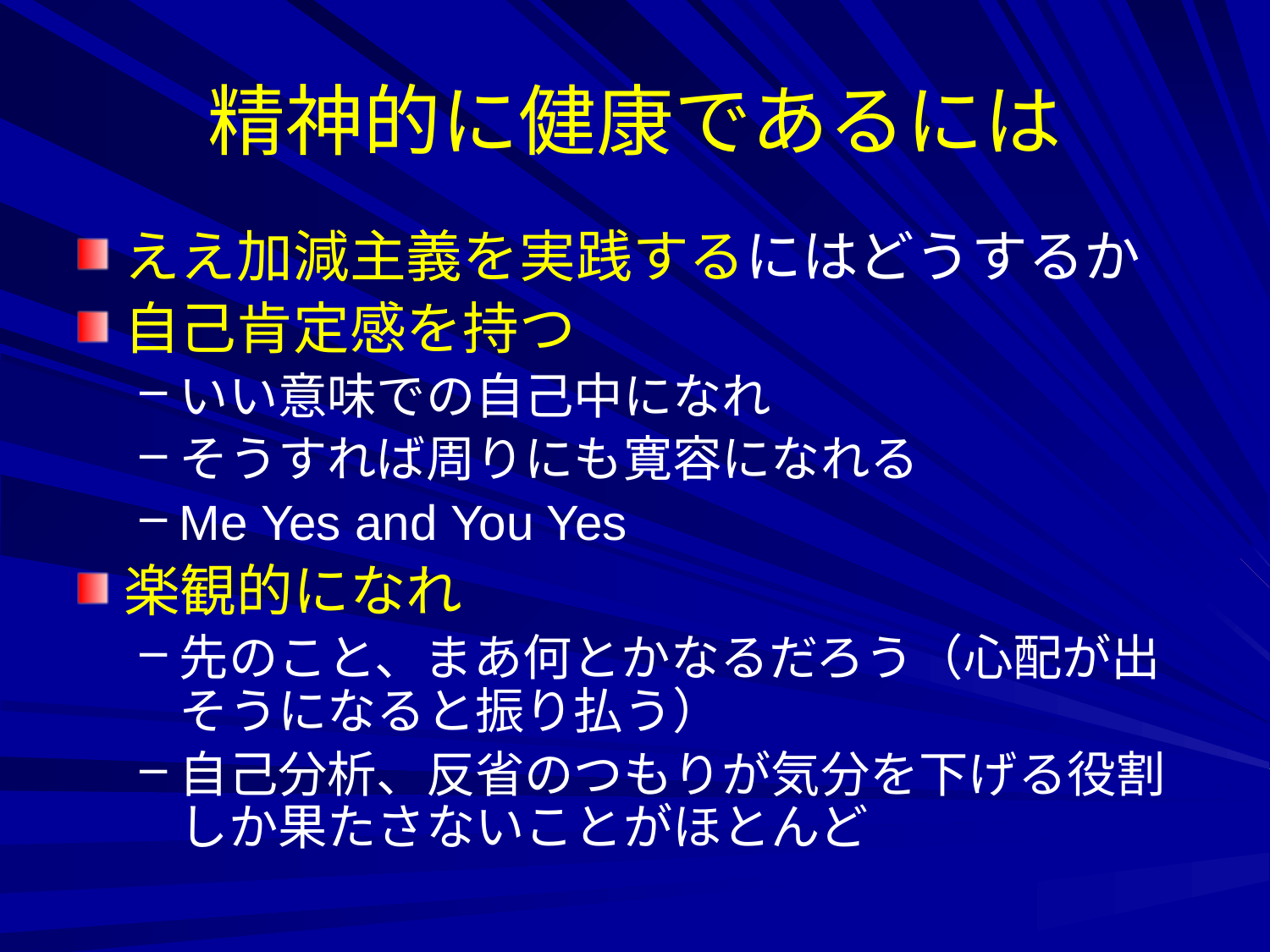

# 精神的に健康であるには
ええ加減主義を実践するにはどうするか
自己肯定感を持つ
いい意味での自己中になれ
そうすれば周りにも寛容になれる
Me Yes and You Yes
楽観的になれ
先のこと、まあ何とかなるだろう（心配が出そうになると振り払う）
自己分析、反省のつもりが気分を下げる役割しか果たさないことがほとんど